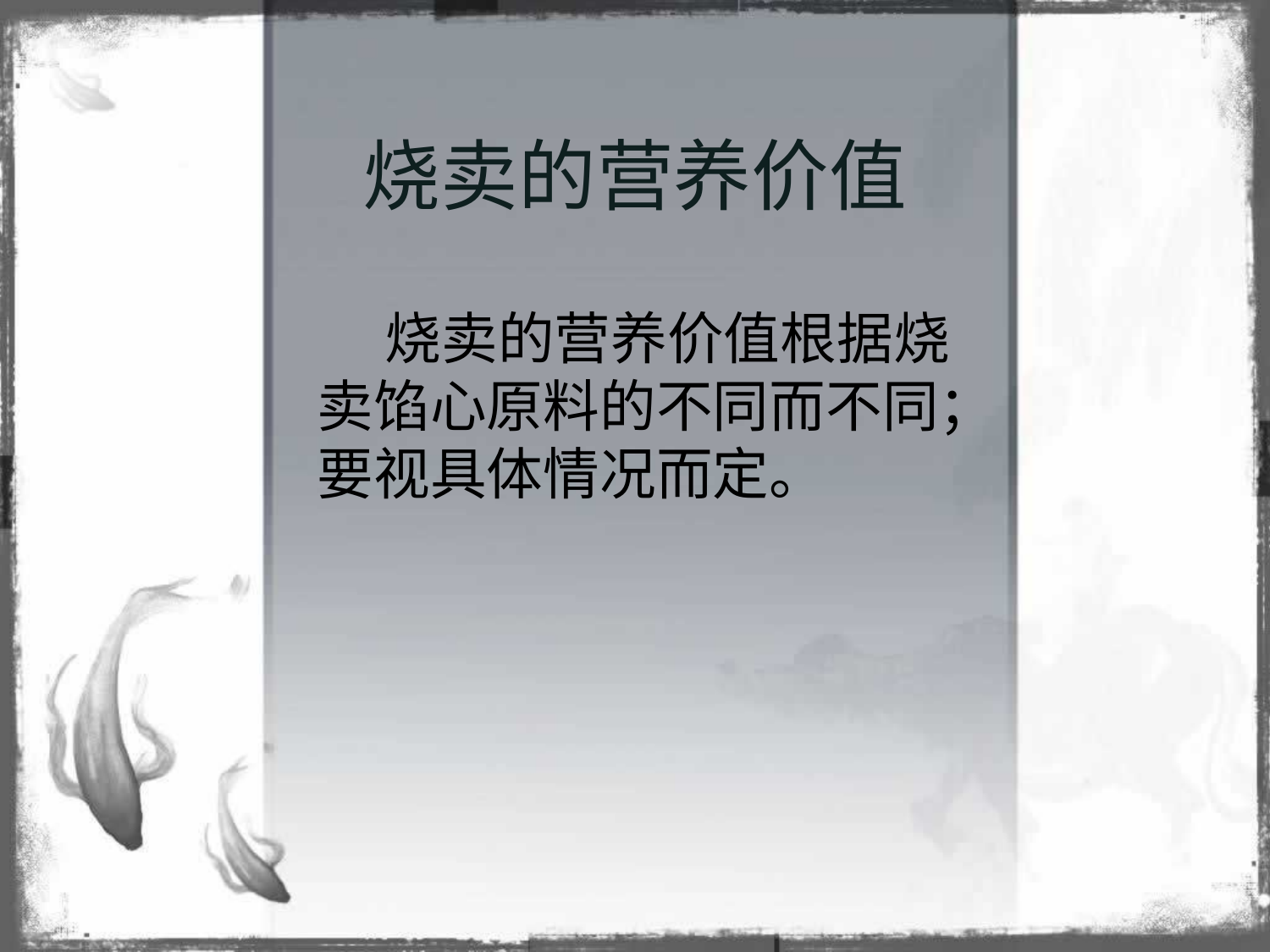

# 烧卖的营养价值
        烧卖的营养价值根据烧卖馅心原料的不同而不同；要视具体情况而定。